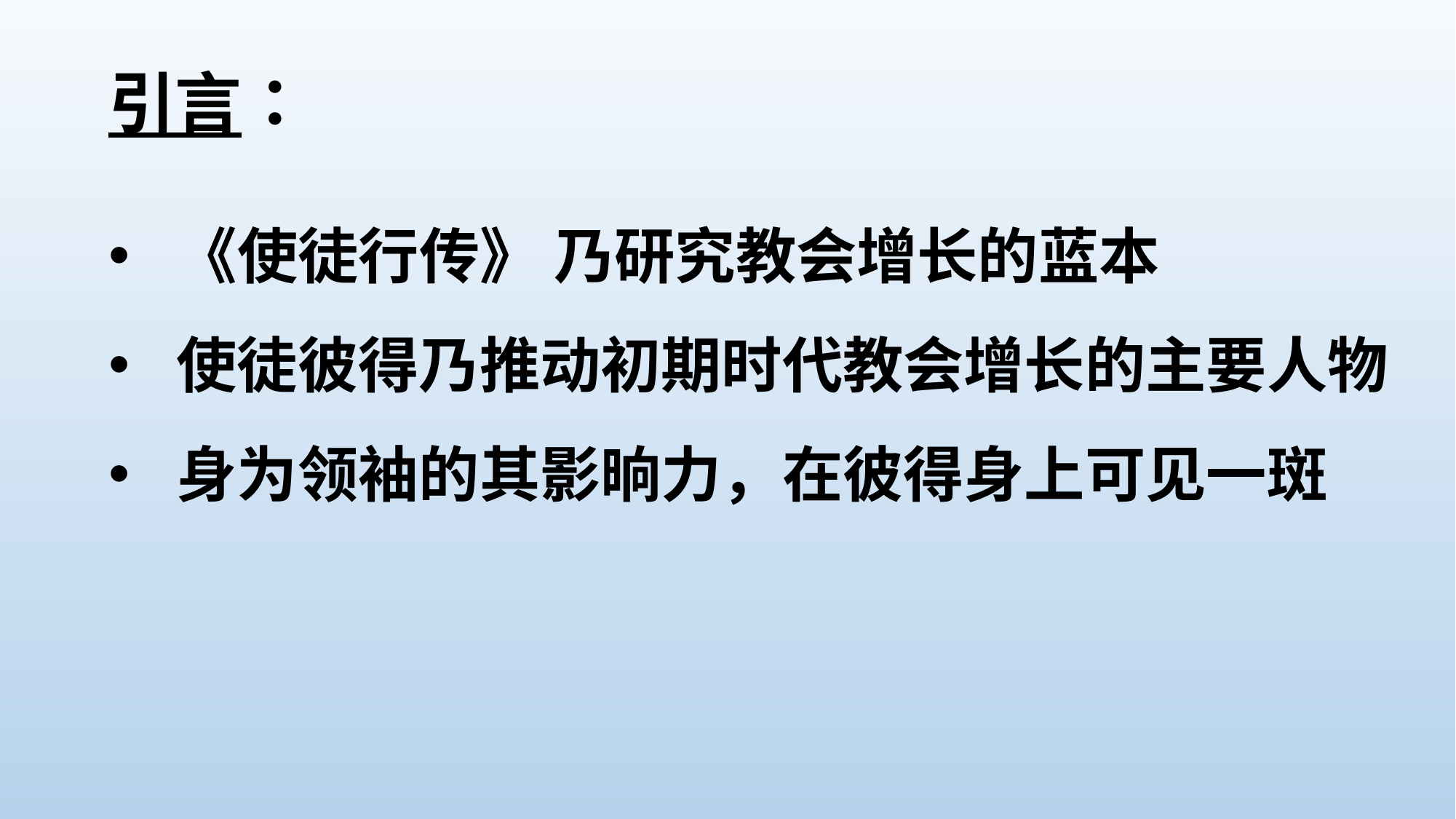

# 引言：
《使徒行传》 乃研究教会增长的蓝本
使徒彼得乃推动初期时代教会增长的主要人物
身为领袖的其影晌力，在彼得身上可见一斑